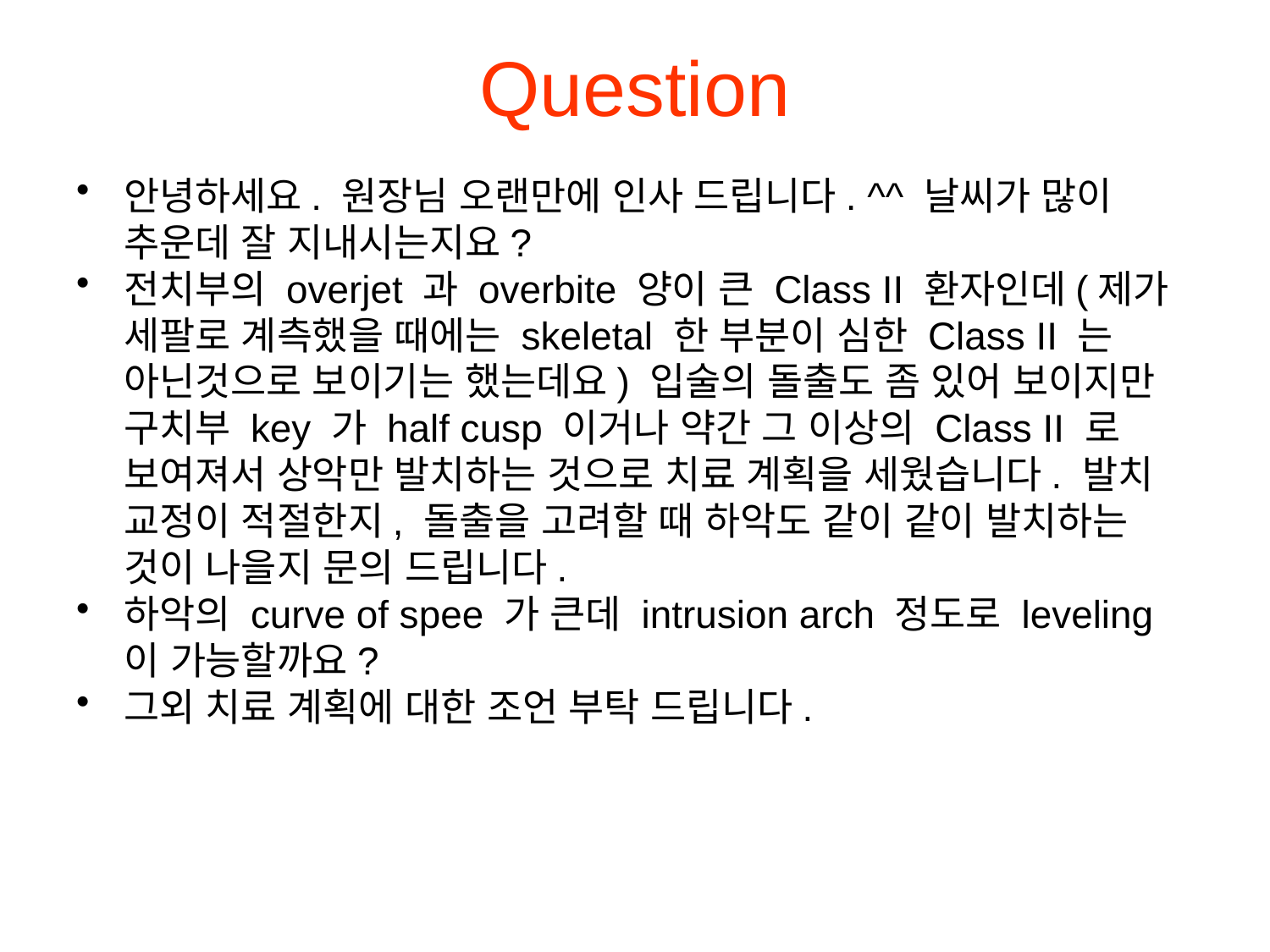

# Question
안녕하세요. 원장님 오랜만에 인사 드립니다. ^^ 날씨가 많이 추운데 잘 지내시는지요?
전치부의 overjet 과 overbite 양이 큰 Class II 환자인데(제가 세팔로 계측했을 때에는 skeletal 한 부분이 심한 Class II 는 아닌것으로 보이기는 했는데요) 입술의 돌출도 좀 있어 보이지만 구치부 key 가 half cusp 이거나 약간 그 이상의 Class II 로 보여져서 상악만 발치하는 것으로 치료 계획을 세웠습니다. 발치 교정이 적절한지, 돌출을 고려할 때 하악도 같이 같이 발치하는 것이 나을지 문의 드립니다.
하악의 curve of spee 가 큰데 intrusion arch 정도로 leveling 이 가능할까요?
그외 치료 계획에 대한 조언 부탁 드립니다.